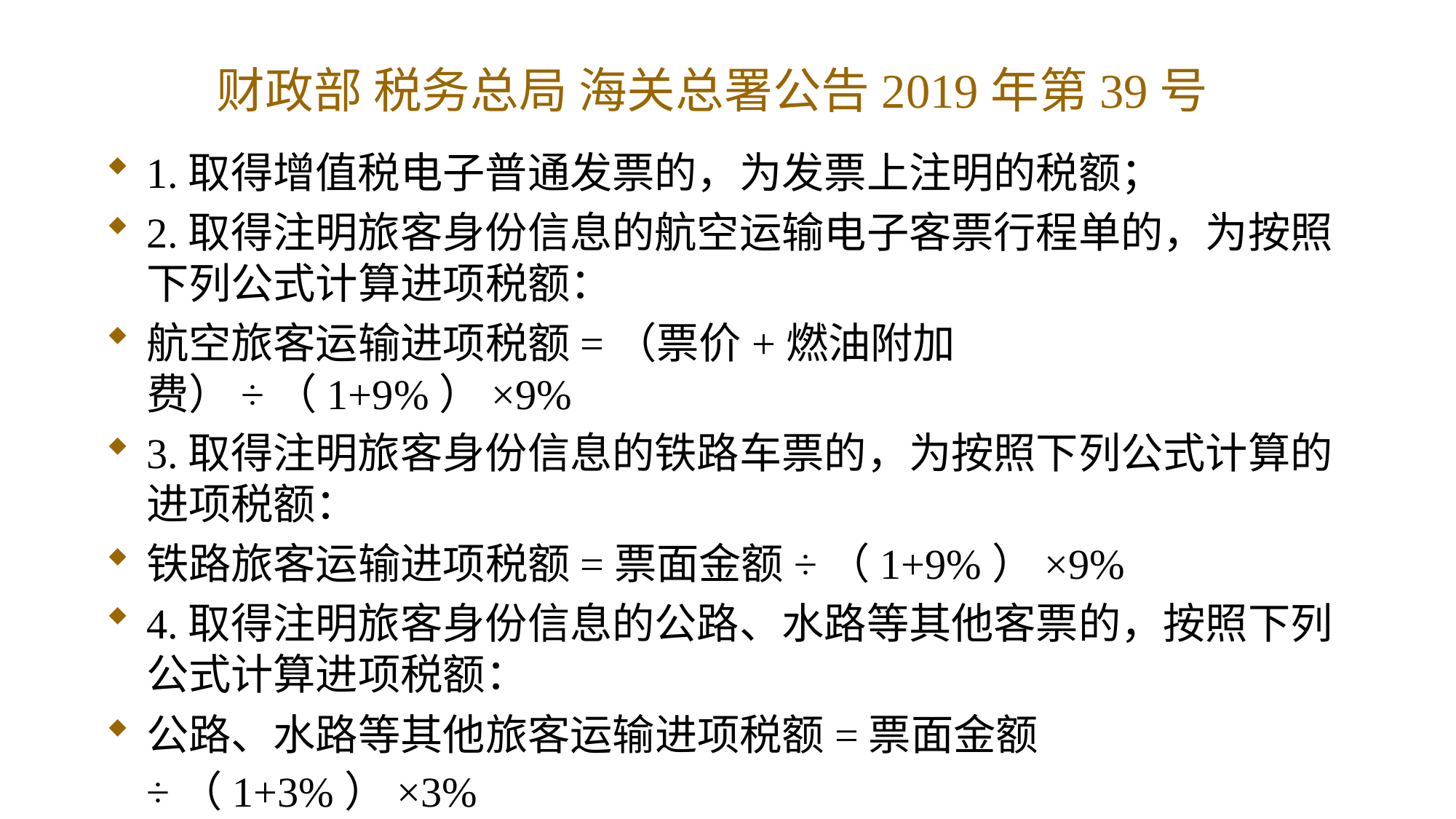

# 财政部 税务总局 海关总署公告2019年第39号
1.取得增值税电子普通发票的，为发票上注明的税额；
2.取得注明旅客身份信息的航空运输电子客票行程单的，为按照下列公式计算进项税额：
航空旅客运输进项税额=（票价+燃油附加费）÷（1+9%）×9%
3.取得注明旅客身份信息的铁路车票的，为按照下列公式计算的进项税额：
铁路旅客运输进项税额=票面金额÷（1+9%）×9%
4.取得注明旅客身份信息的公路、水路等其他客票的，按照下列公式计算进项税额：
公路、水路等其他旅客运输进项税额=票面金额÷（1+3%）×3%